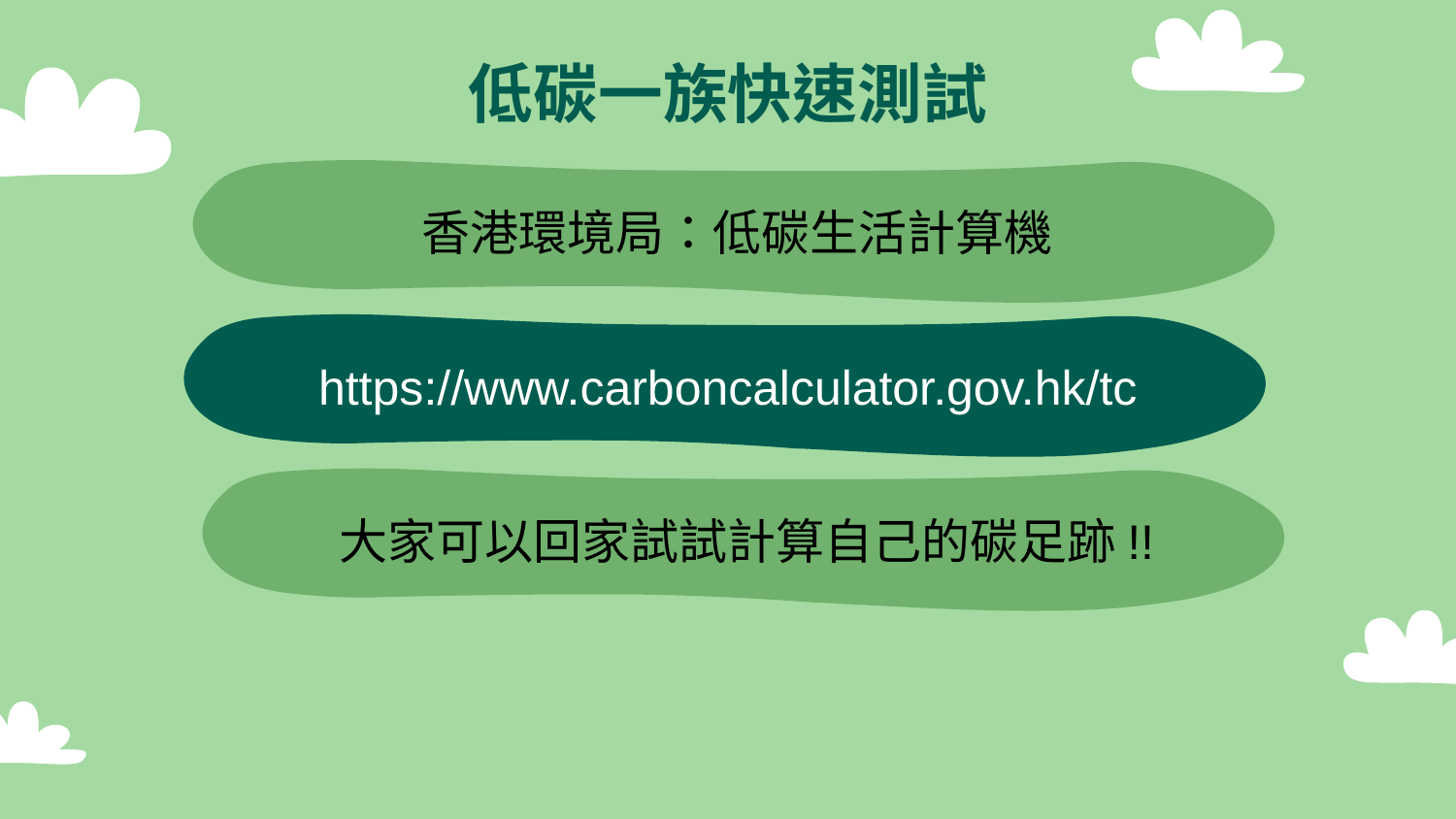

低碳一族快速測試
香港環境局：低碳生活計算機
https://www.carboncalculator.gov.hk/tc
大家可以回家試試計算自己的碳足跡!!